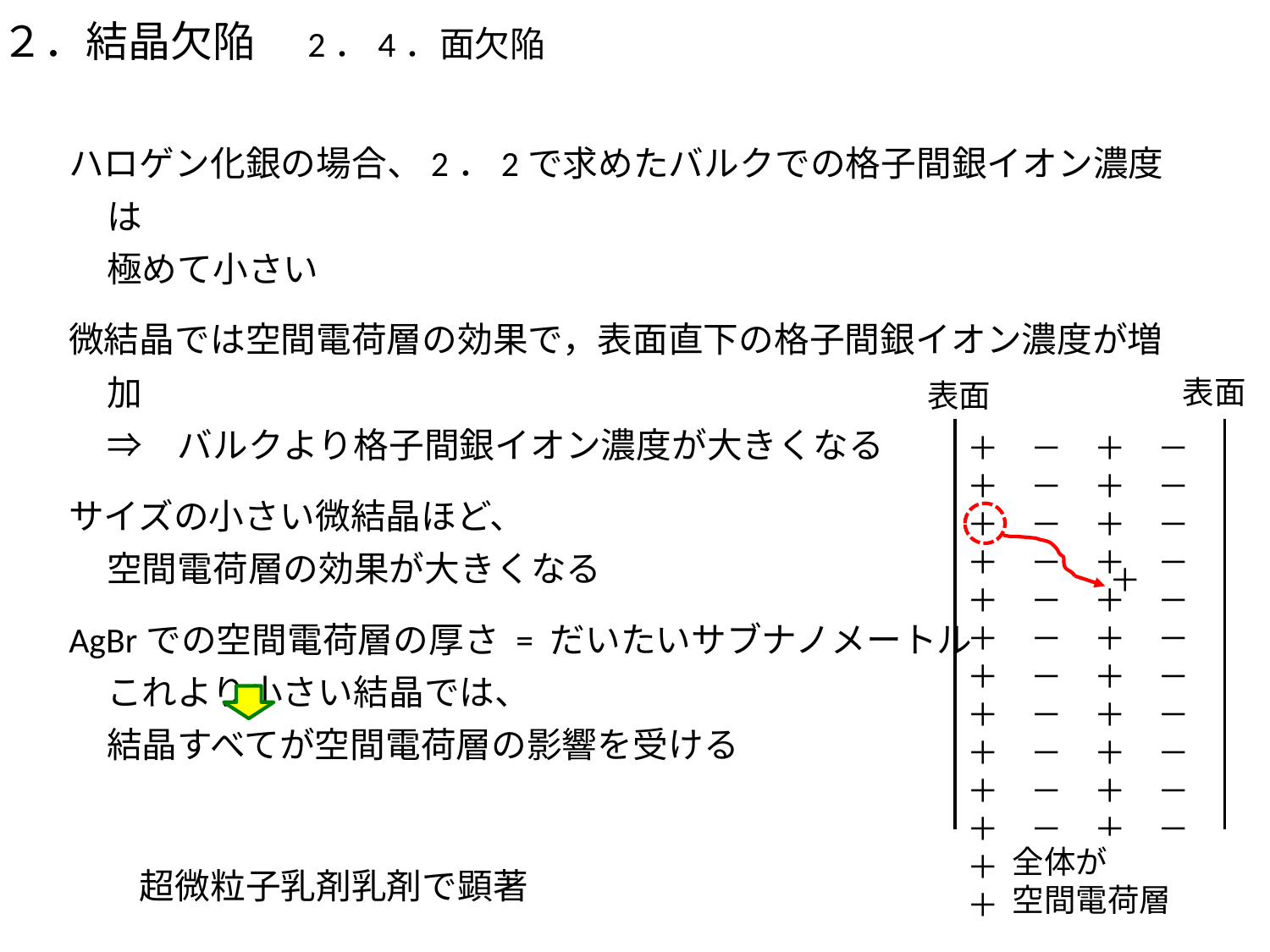

２．結晶欠陥　2．4．面欠陥
ハロゲン化銀の場合、2．2で求めたバルクでの格子間銀イオン濃度は
極めて小さい
微結晶では空間電荷層の効果で，表面直下の格子間銀イオン濃度が増加
⇒　バルクより格子間銀イオン濃度が大きくなる
サイズの小さい微結晶ほど、
空間電荷層の効果が大きくなる
AgBrでの空間電荷層の厚さ = だいたいサブナノメートル
これより小さい結晶では、
結晶すべてが空間電荷層の影響を受ける

　　超微粒子乳剤乳剤で顕著
表面
表面
＋　－　＋　－　＋　－　＋　－　＋　－　＋　－　＋　－　＋　－　＋　－　＋　－　＋　－　＋　－　＋　－　＋　－　＋　－　＋　－　＋　－　＋　－　＋　－　＋　－　＋　－　＋　－　＋　－　＋　－　＋　－

＋

全体が
空間電荷層
23